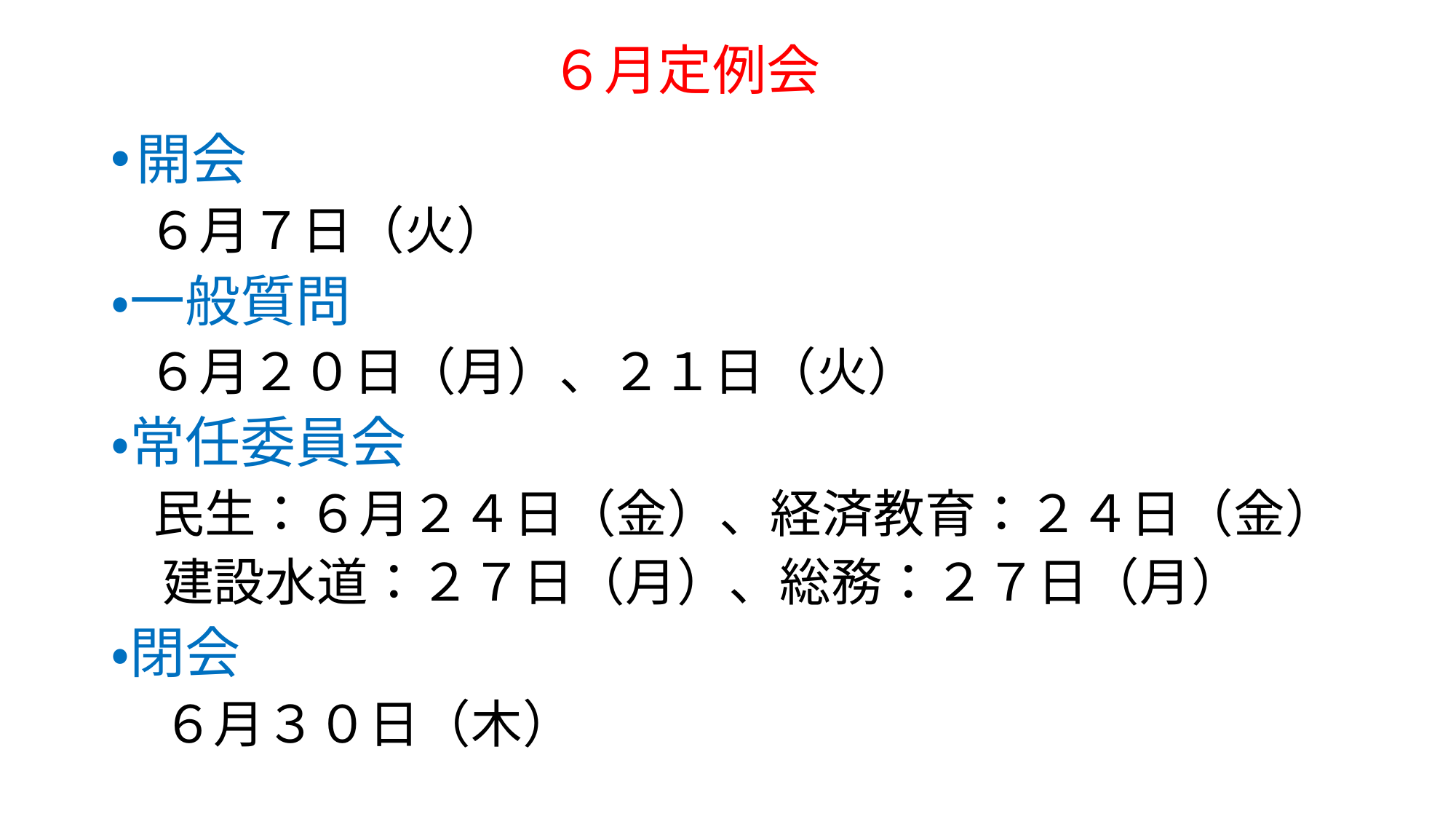

# ６月定例会
開会
　６月７日（火）
・一般質問
　６月２０日（月）、２１日（火）
・常任委員会
　民生：６月２４日（金）、経済教育：２４日（金）
　建設水道：２７日（月）、総務：２７日（月）
・閉会
　６月３０日（木）